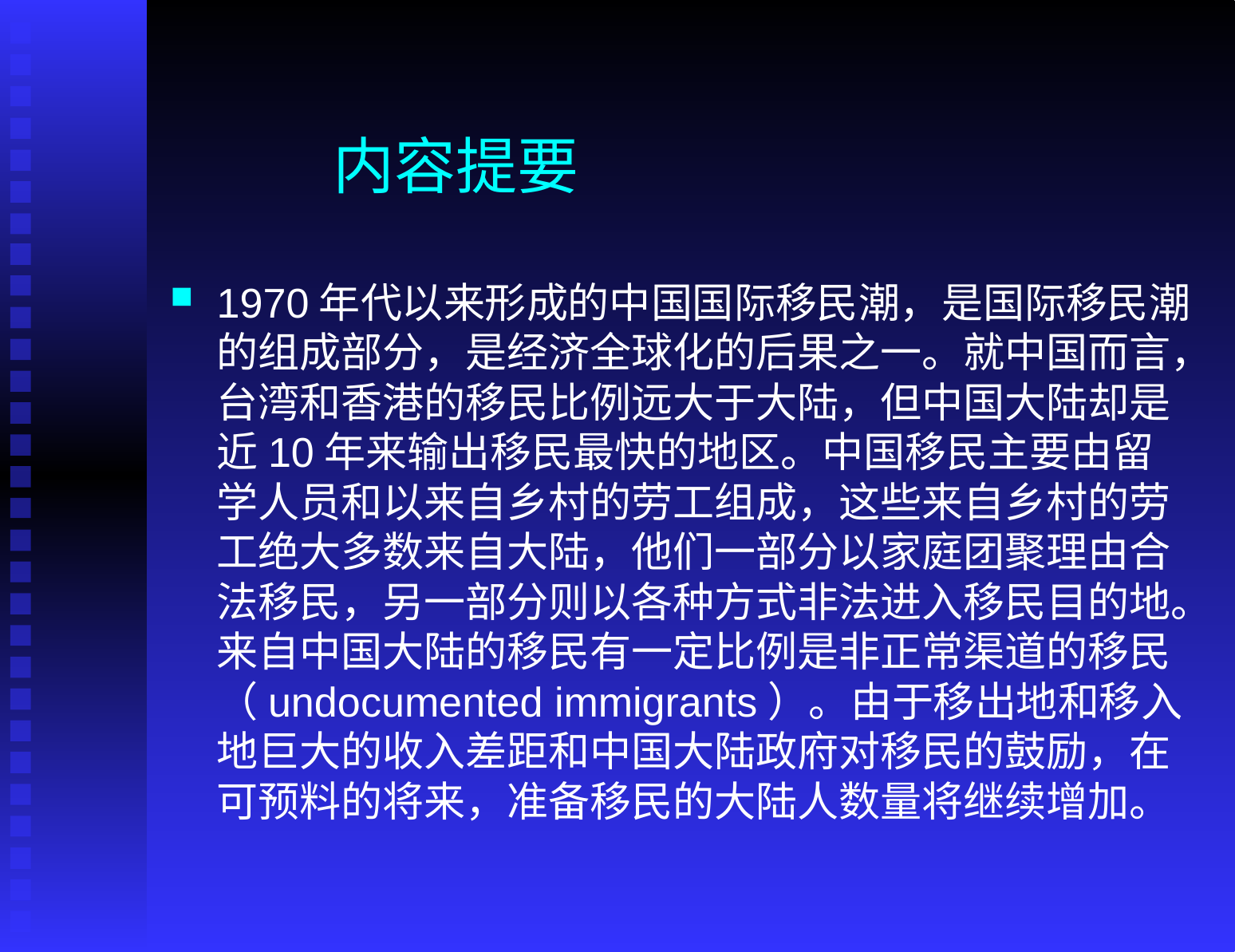

# 内容提要
1970年代以来形成的中国国际移民潮，是国际移民潮的组成部分，是经济全球化的后果之一。就中国而言，台湾和香港的移民比例远大于大陆，但中国大陆却是近10年来输出移民最快的地区。中国移民主要由留学人员和以来自乡村的劳工组成，这些来自乡村的劳工绝大多数来自大陆，他们一部分以家庭团聚理由合法移民，另一部分则以各种方式非法进入移民目的地。来自中国大陆的移民有一定比例是非正常渠道的移民（undocumented immigrants）。由于移出地和移入地巨大的收入差距和中国大陆政府对移民的鼓励，在可预料的将来，准备移民的大陆人数量将继续增加。